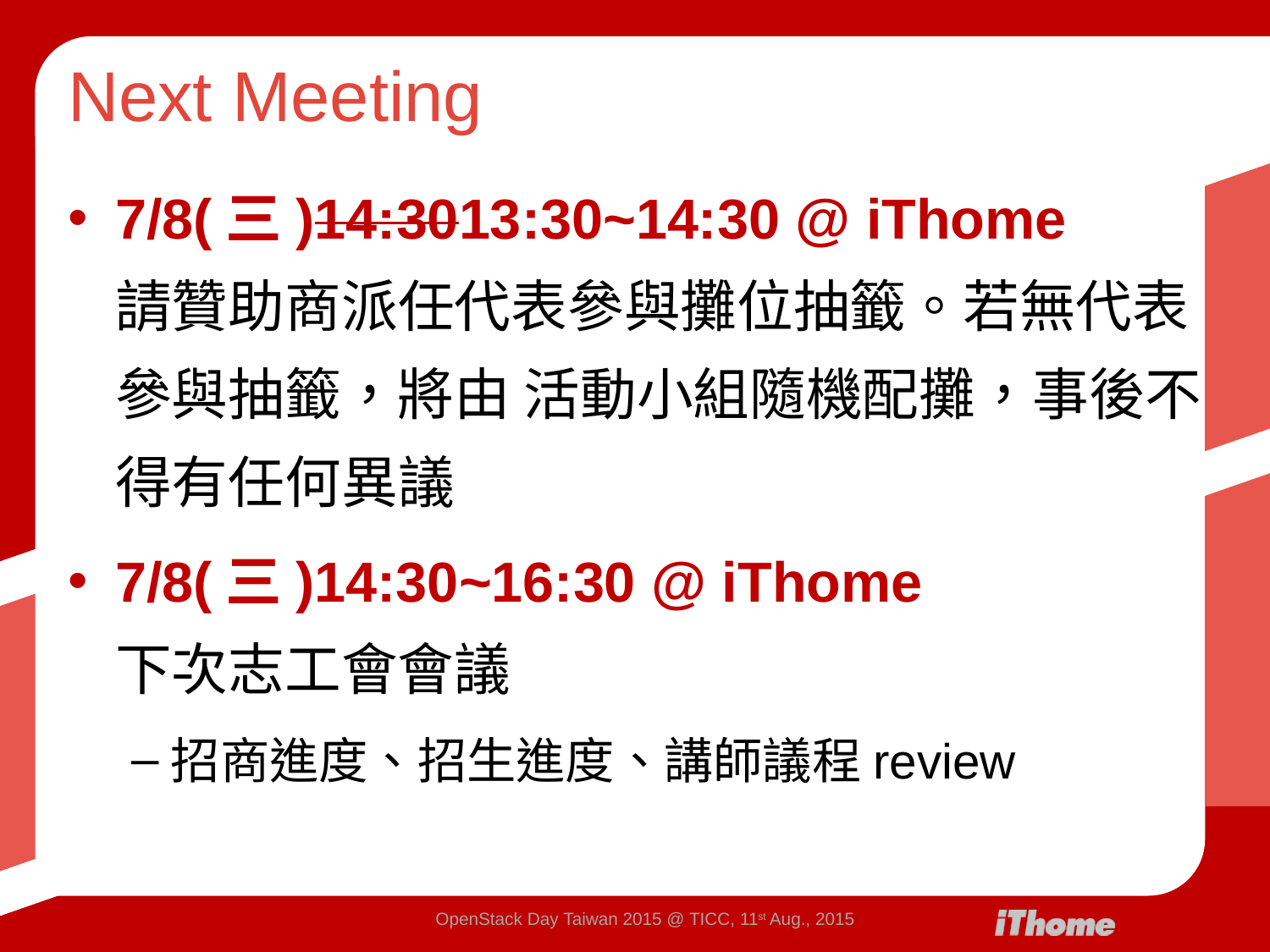

# Next Meeting
7/8(三)14:3013:30~14:30 @ iThome
請贊助商派任代表參與攤位抽籤。若無代表參與抽籤，將由 活動小組隨機配攤，事後不得有任何異議
7/8(三)14:30~16:30 @ iThome
下次志工會會議
招商進度、招生進度、講師議程review